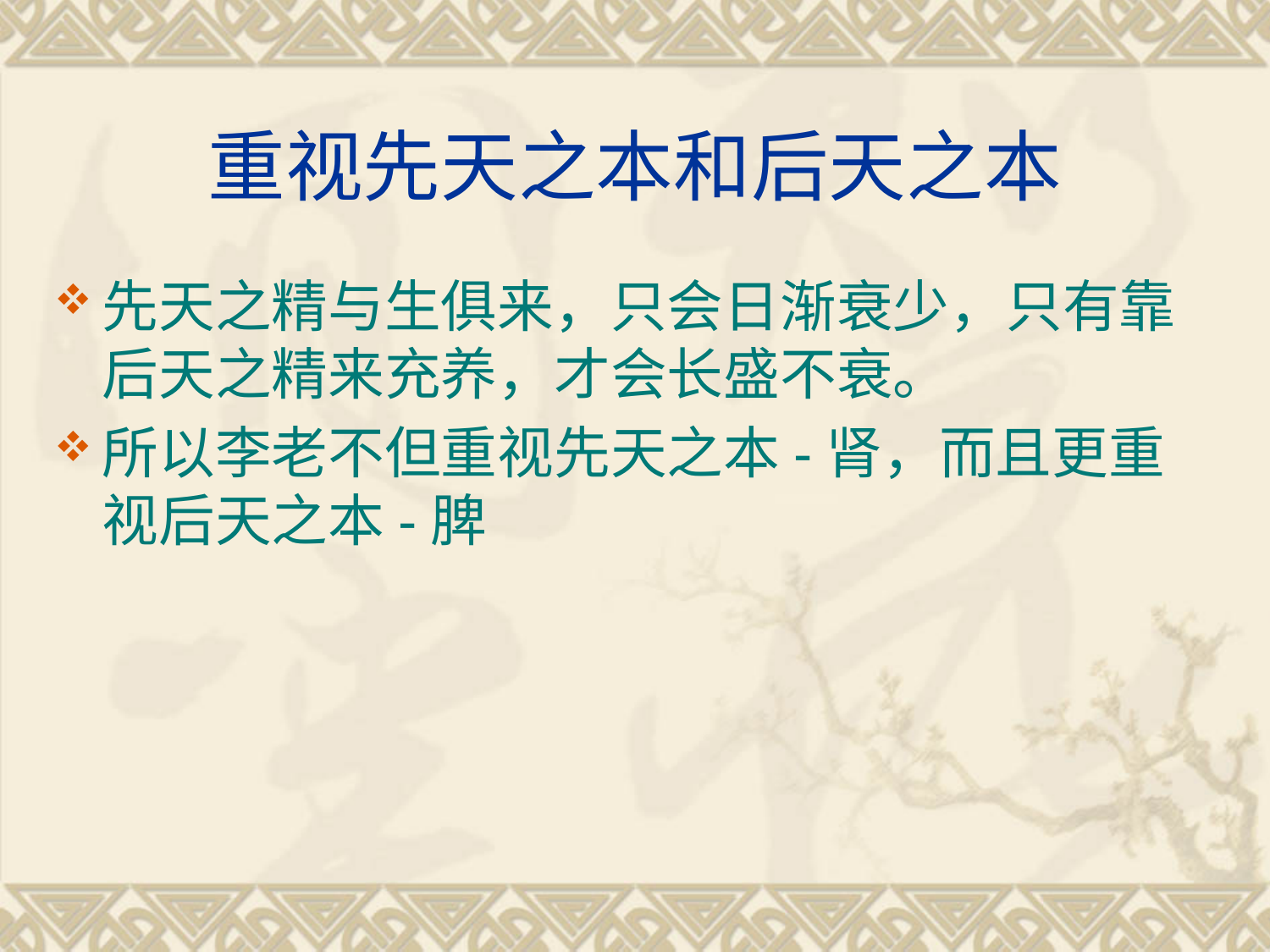

# 重视先天之本和后天之本
先天之精与生俱来，只会日渐衰少，只有靠后天之精来充养，才会长盛不衰。
所以李老不但重视先天之本-肾，而且更重视后天之本-脾